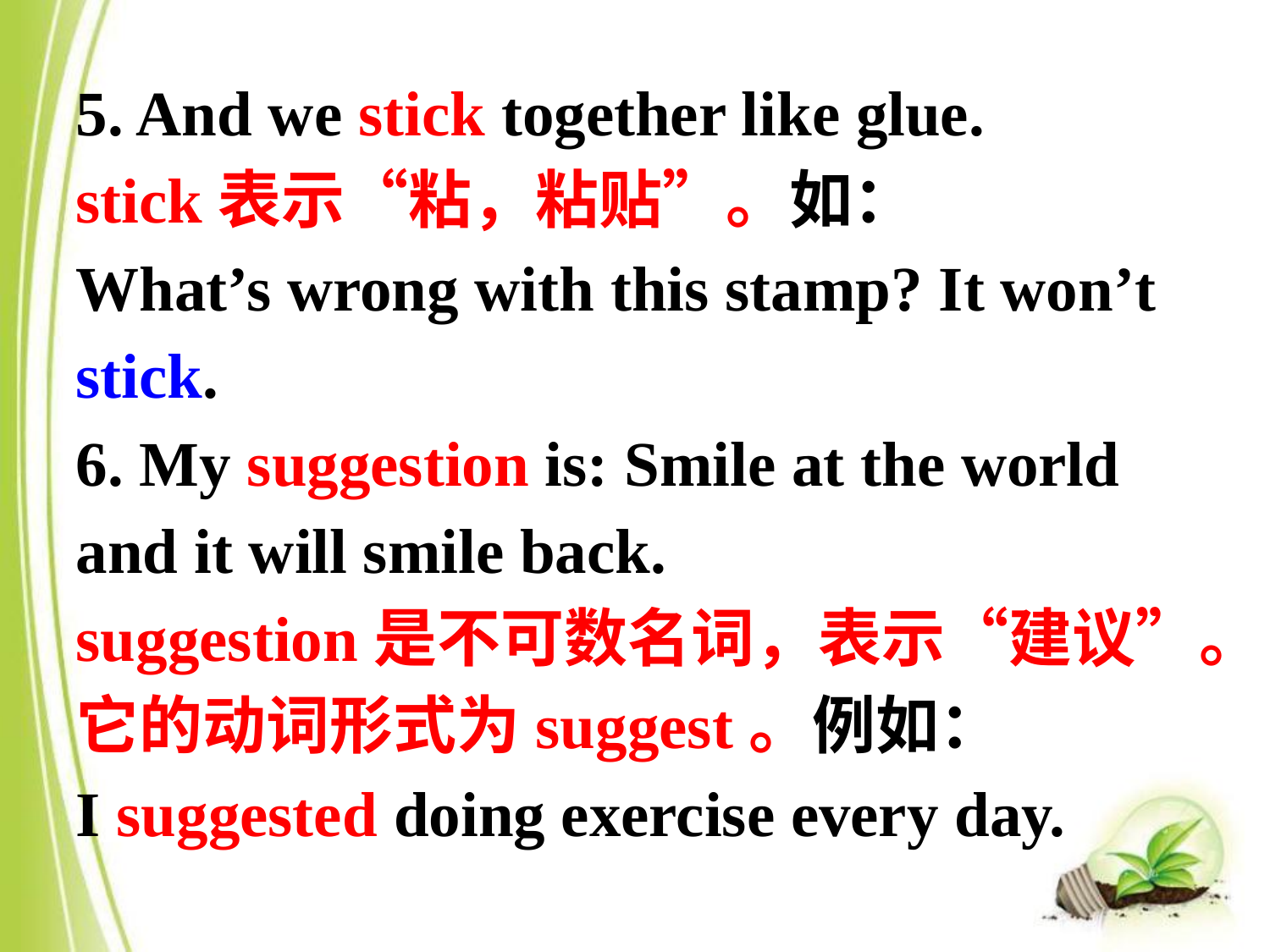

5. And we stick together like glue.
stick表示“粘，粘贴”。如：
What’s wrong with this stamp? It won’t stick.
6. My suggestion is: Smile at the world and it will smile back.
suggestion是不可数名词，表示“建议”。它的动词形式为suggest。例如：
I suggested doing exercise every day.